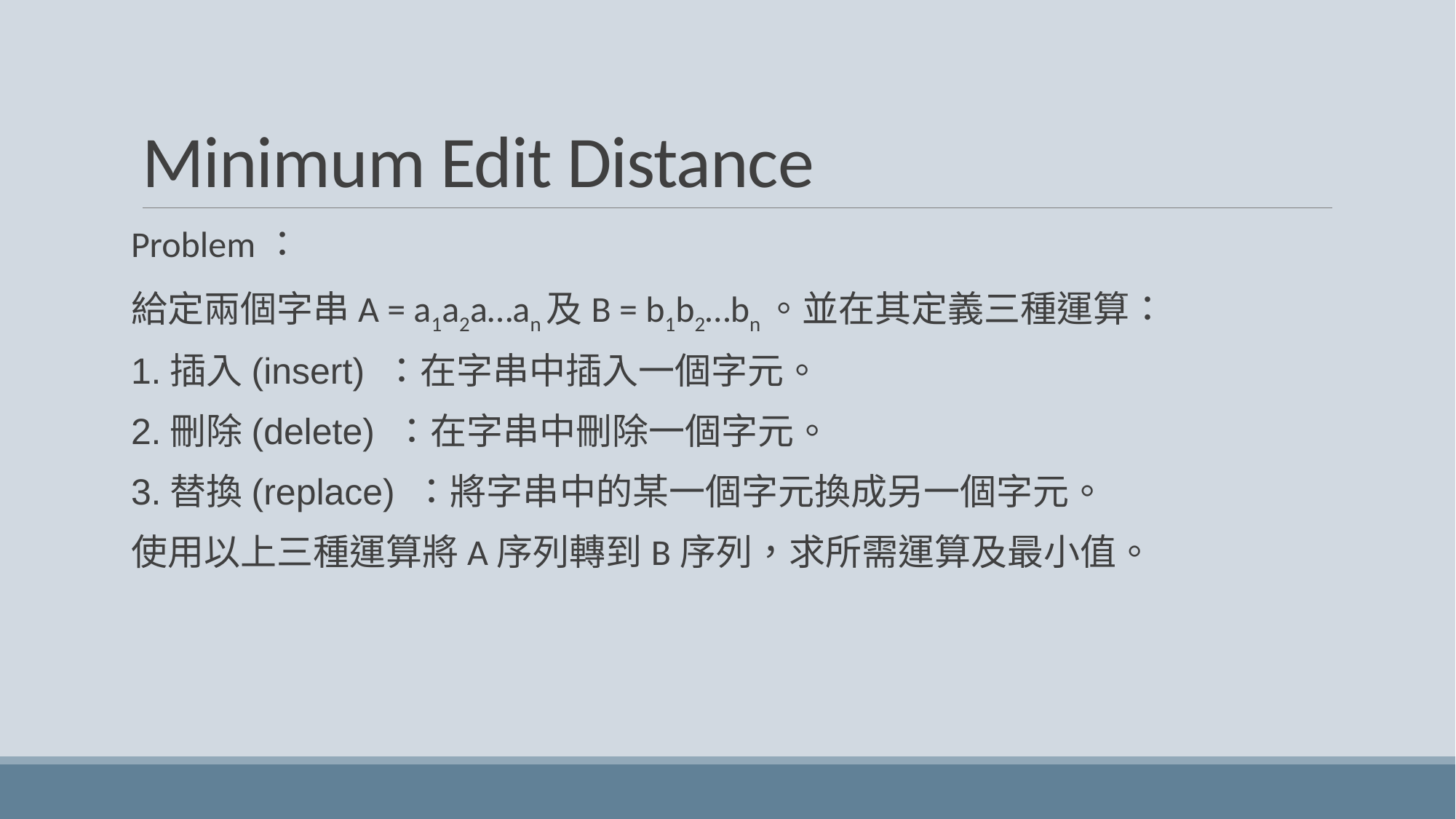

# Minimum Edit Distance
Problem：
給定兩個字串A = a1a2a…an及B = b1b2…bn。並在其定義三種運算：
1.插入(insert) ：在字串中插入一個字元。
2.刪除(delete) ：在字串中刪除一個字元。
3.替換(replace) ：將字串中的某一個字元換成另一個字元。
使用以上三種運算將A序列轉到B序列，求所需運算及最小值。